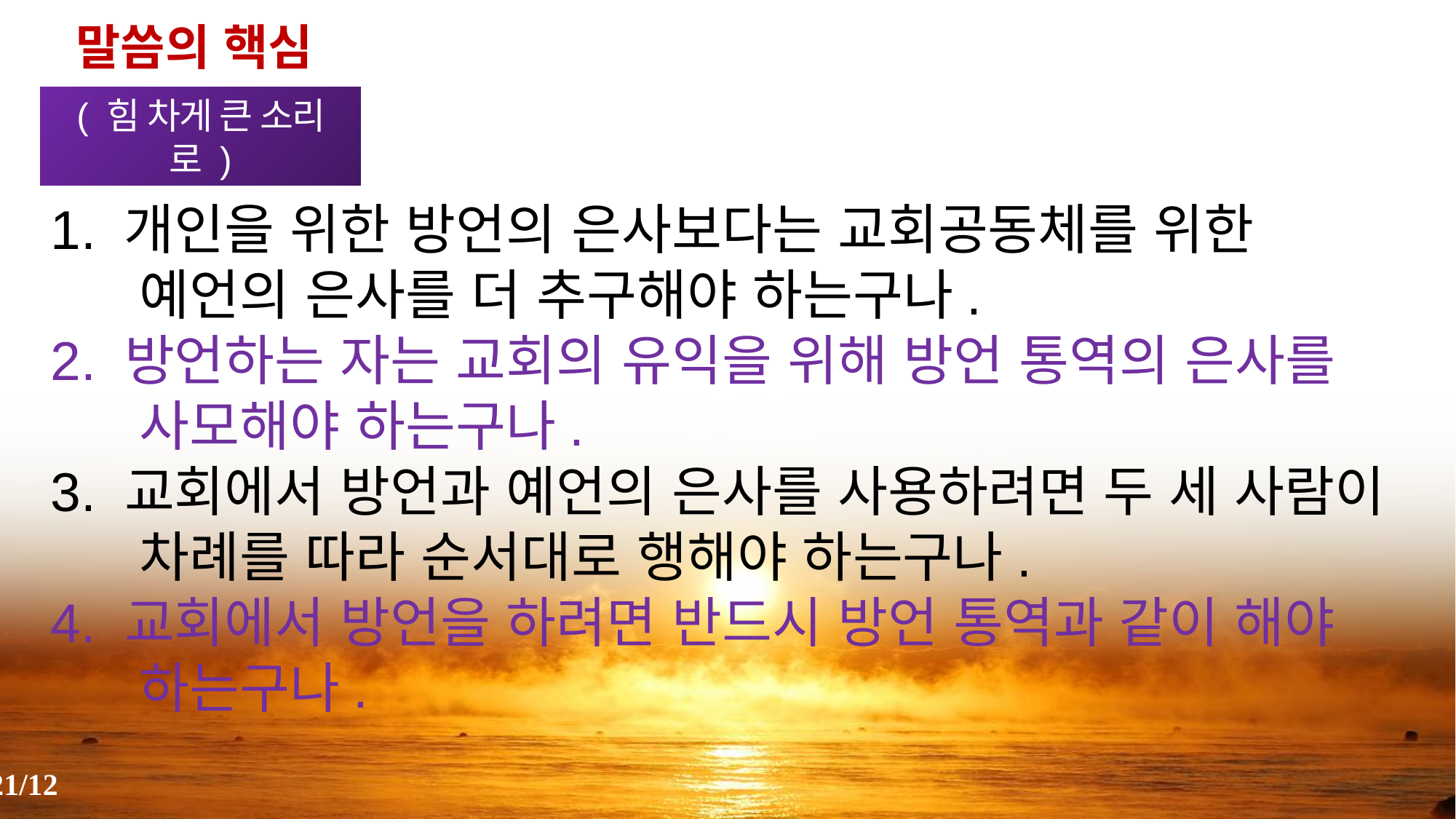

말씀의 핵심(1)

( 힘 차게 큰 소리로 )
1. 개인을 위한 방언의 은사보다는 교회공동체를 위한 예언의 은사를 더 추구해야 하는구나.
2. 방언하는 자는 교회의 유익을 위해 방언 통역의 은사를 사모해야 하는구나.
3. 교회에서 방언과 예언의 은사를 사용하려면 두 세 사람이 차례를 따라 순서대로 행해야 하는구나.
4. 교회에서 방언을 하려면 반드시 방언 통역과 같이 해야 하는구나.